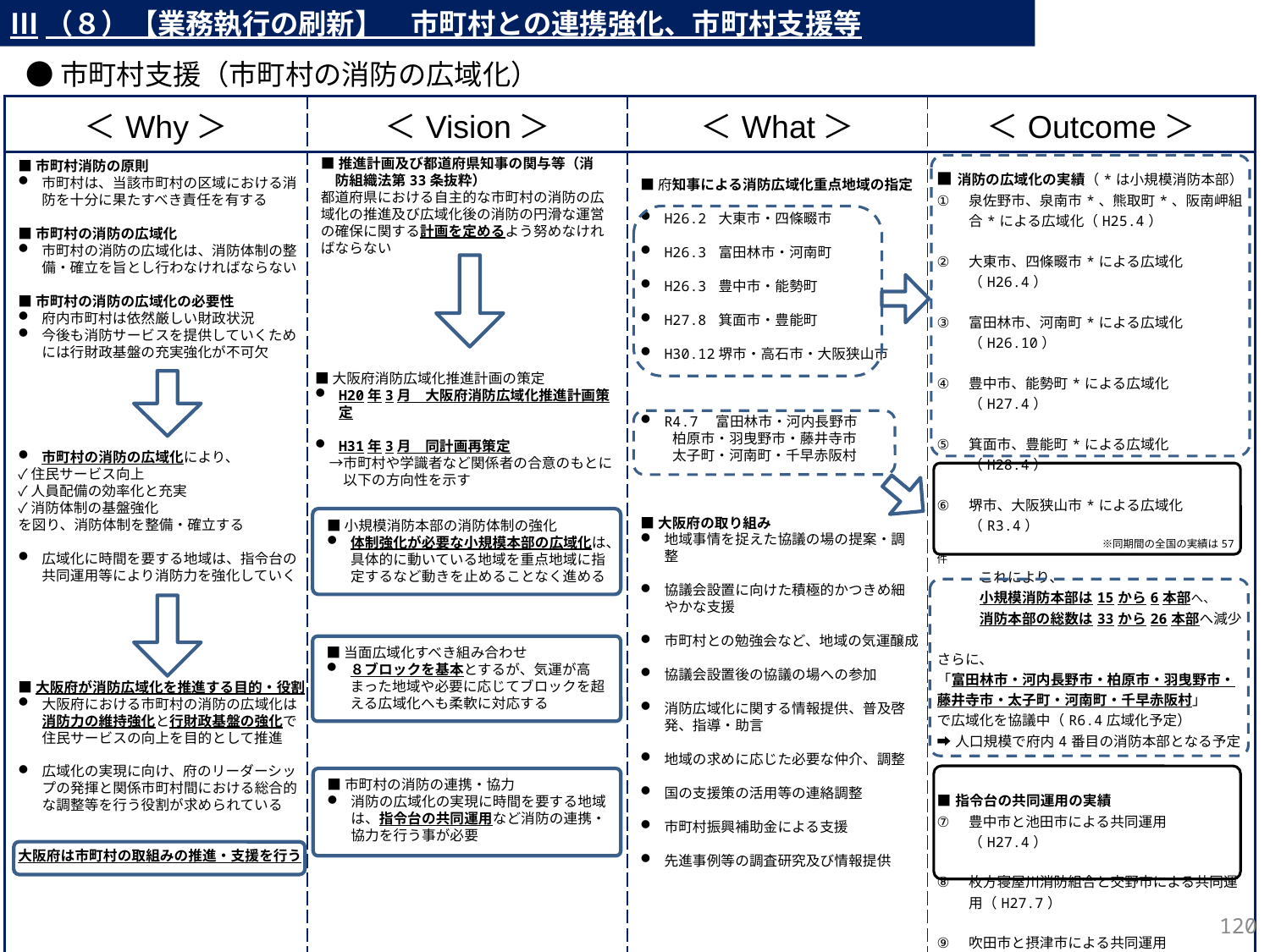

Ⅲ（８）【業務執行の刷新】　市町村との連携強化、市町村支援等
●市町村支援（市町村の消防の広域化）
| ＜Why＞ | ＜Vision＞ | ＜What＞ | ＜Outcome＞ |
| --- | --- | --- | --- |
|  |  |  | ■消防の広域化の実績（\*は小規模消防本部） 泉佐野市、泉南市\*、熊取町\*、阪南岬組合\*による広域化（H25.4） 大東市、四條畷市\*による広域化（H26.4） 富田林市、河南町\*による広域化（H26.10） 豊中市、能勢町\*による広域化（H27.4） 箕面市、豊能町\*による広域化（H28.4） 堺市、大阪狭山市\*による広域化（R3.4） 　　　　　　　　　　　　　　　　　　※同期間の全国の実績は57件 　　　　これにより、 　　　小規模消防本部は15から6本部へ、 　　　消防本部の総数は33から26本部へ減少 さらに、 「富田林市・河内長野市・柏原市・羽曳野市・藤井寺市・太子町・河南町・千早赤阪村」 で広域化を協議中（R6.4広域化予定） ➡人口規模で府内4番目の消防本部となる予定 ■指令台の共同運用の実績 豊中市と池田市による共同運用（H27.4） 枚方寝屋川消防組合と交野市による共同運用（H27.7） 吹田市と摂津市による共同運用（H28.4） 岸和田市と忠岡町による共同運用（R3.2） 　　　　　　　　　　　　　　※同期間の全国の実績は46件 さらに、 「大阪市・松原市」 「堺市・和泉市」 「豊中市・吹田市・池田市・箕面市・摂津市」「高槻市・島本町」 の4地域で指令台の共同運用を予定 |
■推進計画及び都道府県知事の関与等（消
　防組織法第33条抜粋）
都道府県における自主的な市町村の消防の広域化の推進及び広域化後の消防の円滑な運営の確保に関する計画を定めるよう努めなければならない
■市町村消防の原則
市町村は、当該市町村の区域における消防を十分に果たすべき責任を有する

■市町村の消防の広域化
市町村の消防の広域化は、消防体制の整備・確立を旨とし行わなければならない

■市町村の消防の広域化の必要性
府内市町村は依然厳しい財政状況
今後も消防サービスを提供していくためには行財政基盤の充実強化が不可欠

■府知事による消防広域化重点地域の指定

H26.2 大東市・四條畷市

H26.3 富田林市・河南町

H26.3 豊中市・能勢町

H27.8 箕面市・豊能町

H30.12堺市・高石市・大阪狭山市

R4.7　富田林市・河内長野市
         柏原市・羽曳野市・藤井寺市
         太子町・河南町・千早赤阪村

■大阪府の取り組み
地域事情を捉えた協議の場の提案・調整

協議会設置に向けた積極的かつきめ細やかな支援

市町村との勉強会など、地域の気運醸成

協議会設置後の協議の場への参加

消防広域化に関する情報提供、普及啓発、指導・助言

地域の求めに応じた必要な仲介、調整

国の支援策の活用等の連絡調整

市町村振興補助金による支援

先進事例等の調査研究及び情報提供

■大阪府消防広域化推進計画の策定
H20年3月　大阪府消防広域化推進計画策定

H31年3月　同計画再策定
　→市町村や学識者など関係者の合意のもとに
　　以下の方向性を示す

市町村の消防の広域化により、
✓住民サービス向上
✓人員配備の効率化と充実
✓消防体制の基盤強化
を図り、消防体制を整備・確立する

広域化に時間を要する地域は、指令台の共同運用等により消防力を強化していく

■小規模消防本部の消防体制の強化
体制強化が必要な小規模本部の広域化は、具体的に動いている地域を重点地域に指定するなど動きを止めることなく進める

■当面広域化すべき組み合わせ
８ブロックを基本とするが、気運が高まった地域や必要に応じてブロックを超える広域化へも柔軟に対応する
■大阪府が消防広域化を推進する目的・役割
大阪府における市町村の消防の広域化は消防力の維持強化と行財政基盤の強化で住民サービスの向上を目的として推進

広域化の実現に向け、府のリーダーシップの発揮と関係市町村間における総合的な調整等を行う役割が求められている

大阪府は市町村の取組みの推進・支援を行う

■市町村の消防の連携・協力
消防の広域化の実現に時間を要する地域は、指令台の共同運用など消防の連携・協力を行う事が必要

120